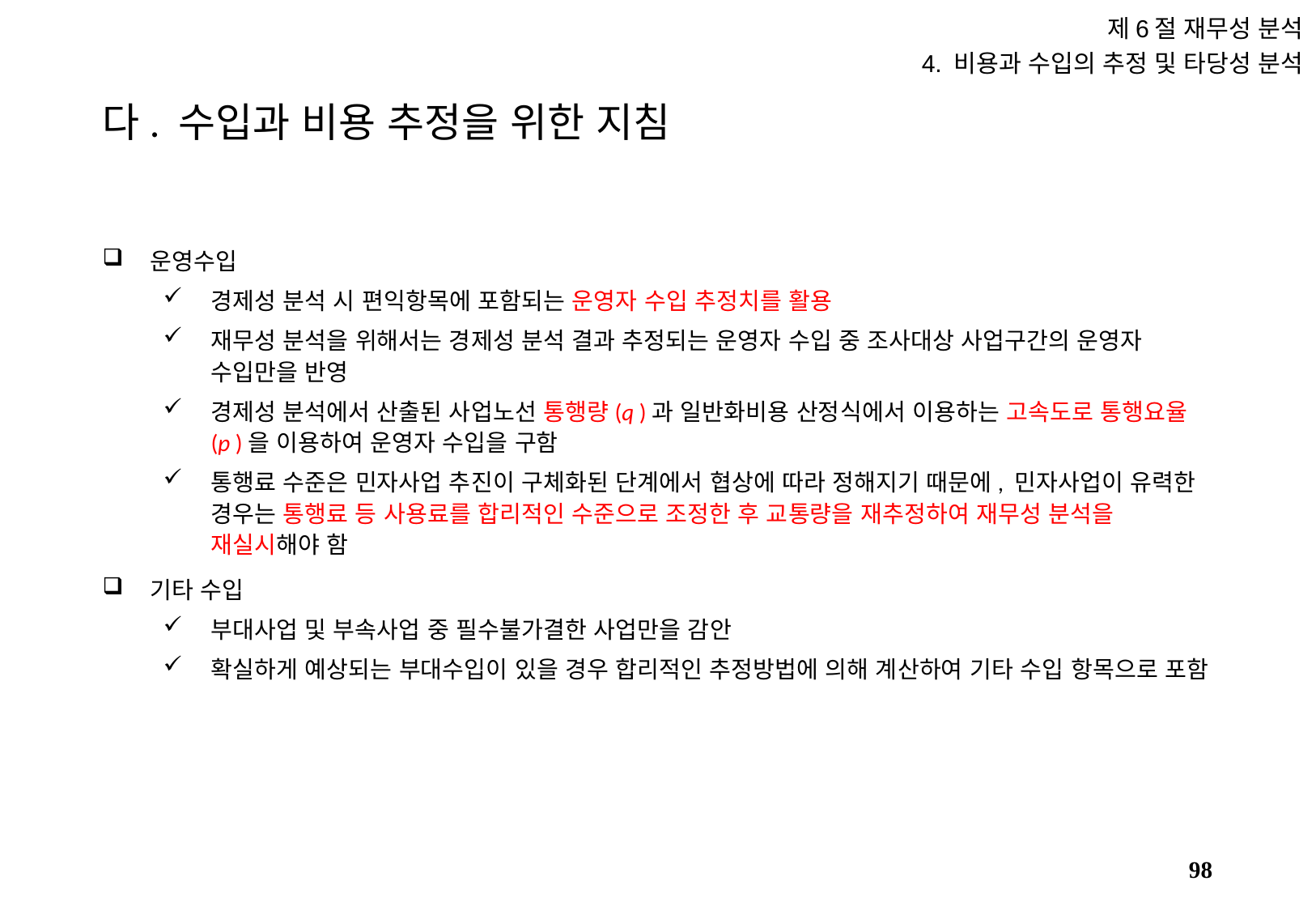

제6절 재무성 분석
4. 비용과 수입의 추정 및 타당성 분석
# 다. 수입과 비용 추정을 위한 지침
운영수입
경제성 분석 시 편익항목에 포함되는 운영자 수입 추정치를 활용
재무성 분석을 위해서는 경제성 분석 결과 추정되는 운영자 수입 중 조사대상 사업구간의 운영자 수입만을 반영
경제성 분석에서 산출된 사업노선 통행량(q )과 일반화비용 산정식에서 이용하는 고속도로 통행요율(p )을 이용하여 운영자 수입을 구함
통행료 수준은 민자사업 추진이 구체화된 단계에서 협상에 따라 정해지기 때문에, 민자사업이 유력한 경우는 통행료 등 사용료를 합리적인 수준으로 조정한 후 교통량을 재추정하여 재무성 분석을 재실시해야 함
기타 수입
부대사업 및 부속사업 중 필수불가결한 사업만을 감안
확실하게 예상되는 부대수입이 있을 경우 합리적인 추정방법에 의해 계산하여 기타 수입 항목으로 포함
98